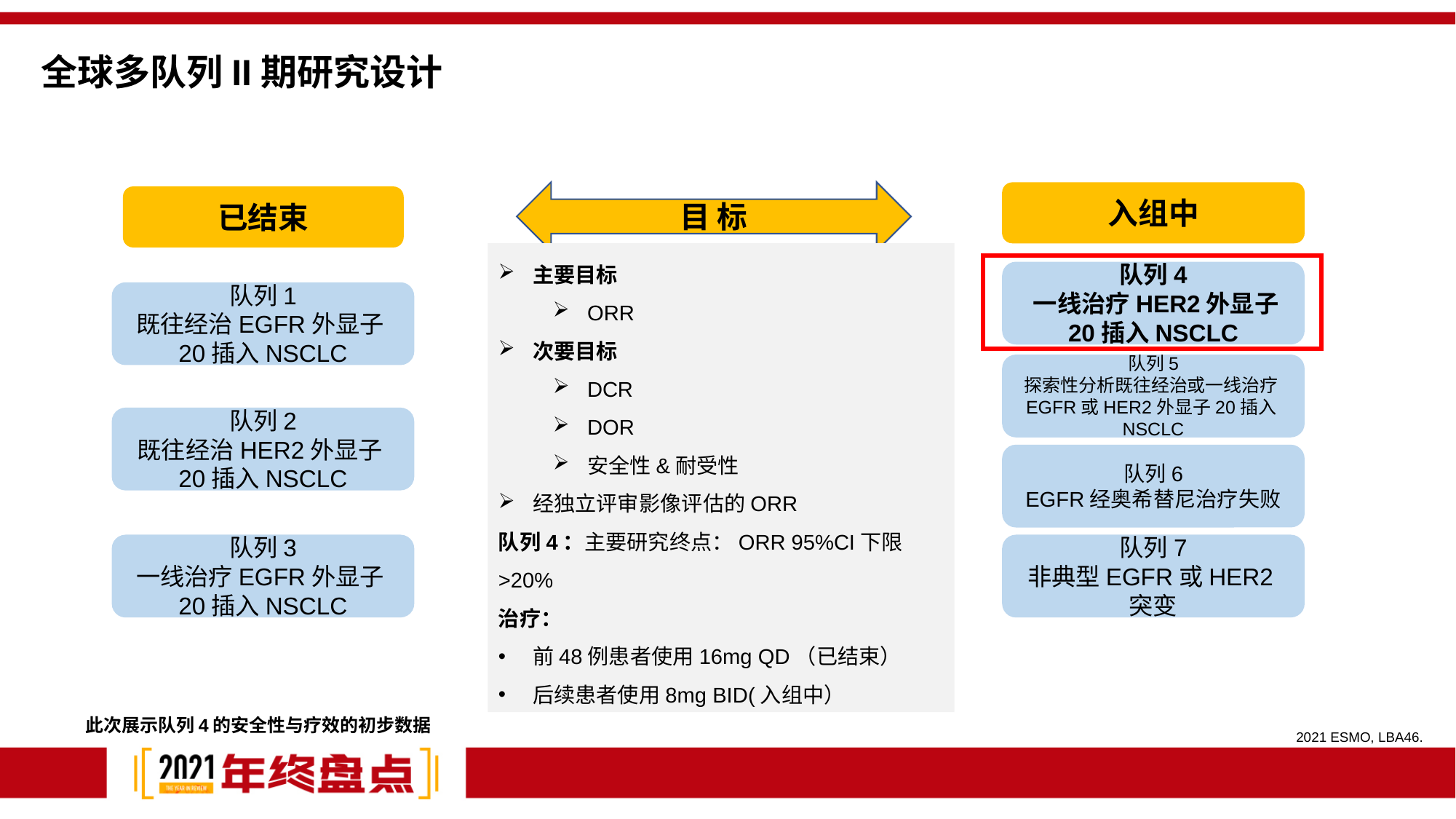

全球多队列II期研究设计
目 标
入组中
已结束
主要目标
ORR
次要目标
DCR
DOR
安全性&耐受性
经独立评审影像评估的ORR
队列4：主要研究终点：ORR 95%CI下限>20%
治疗：
前48例患者使用16mg QD（已结束）
后续患者使用8mg BID(入组中）

队列4
 一线治疗HER2外显子20插入NSCLC
队列1
既往经治EGFR外显子20插入NSCLC
队列2
既往经治HER2外显子20插入NSCLC
队列3
一线治疗EGFR外显子20插入NSCLC
队列5
探索性分析既往经治或一线治疗EGFR或HER2外显子20插入NSCLC
队列6
EGFR经奥希替尼治疗失败
队列7
非典型EGFR或HER2突变
此次展示队列4的安全性与疗效的初步数据
2021 ESMO, LBA46.